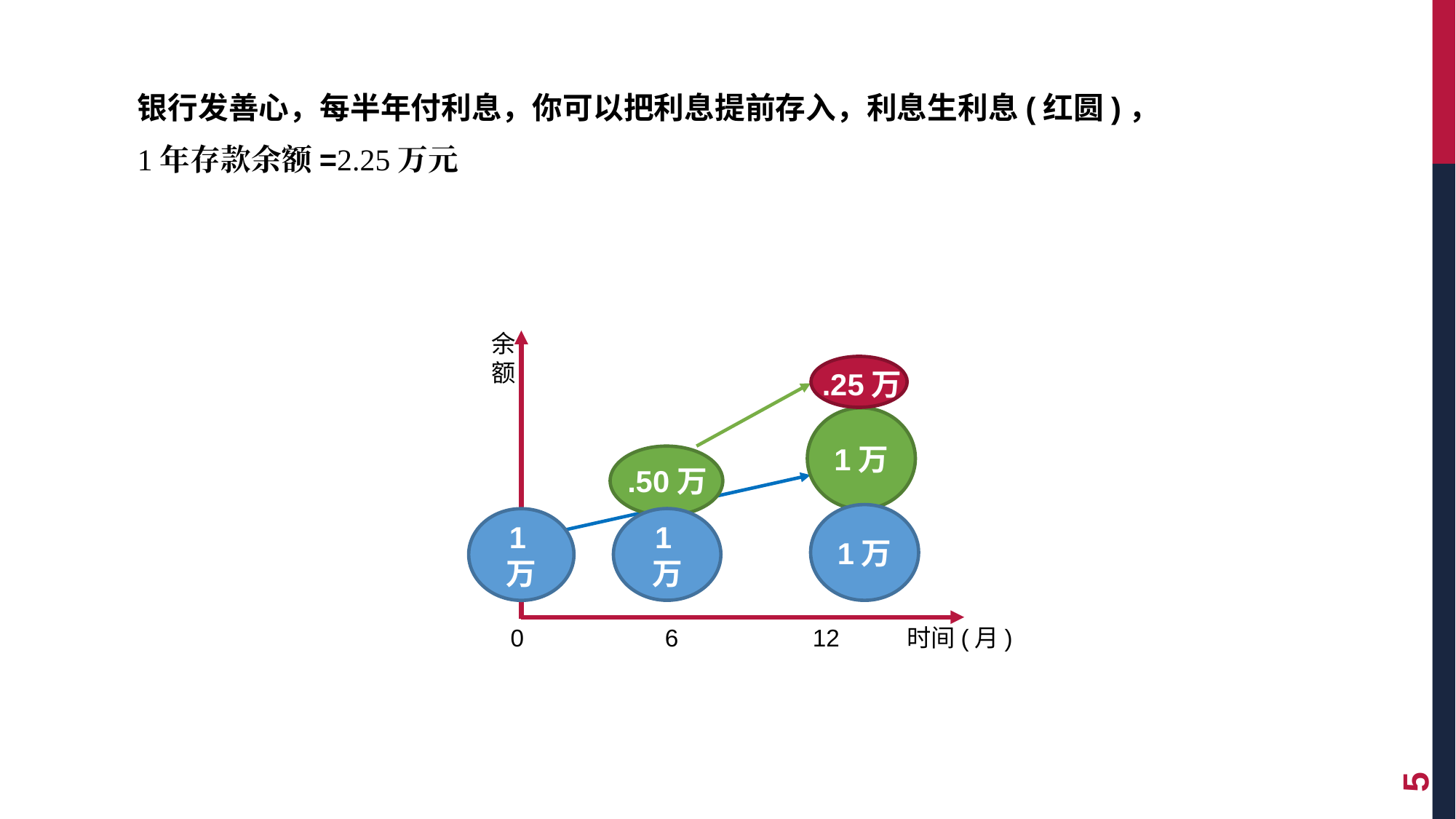

银行发善心，每半年付利息，你可以把利息提前存入，利息生利息(红圆)，
1年存款余额=2.25万元

余额

.25万
1万

.50万
1万
1万
1万
0                     6                    12         时间(月)
5